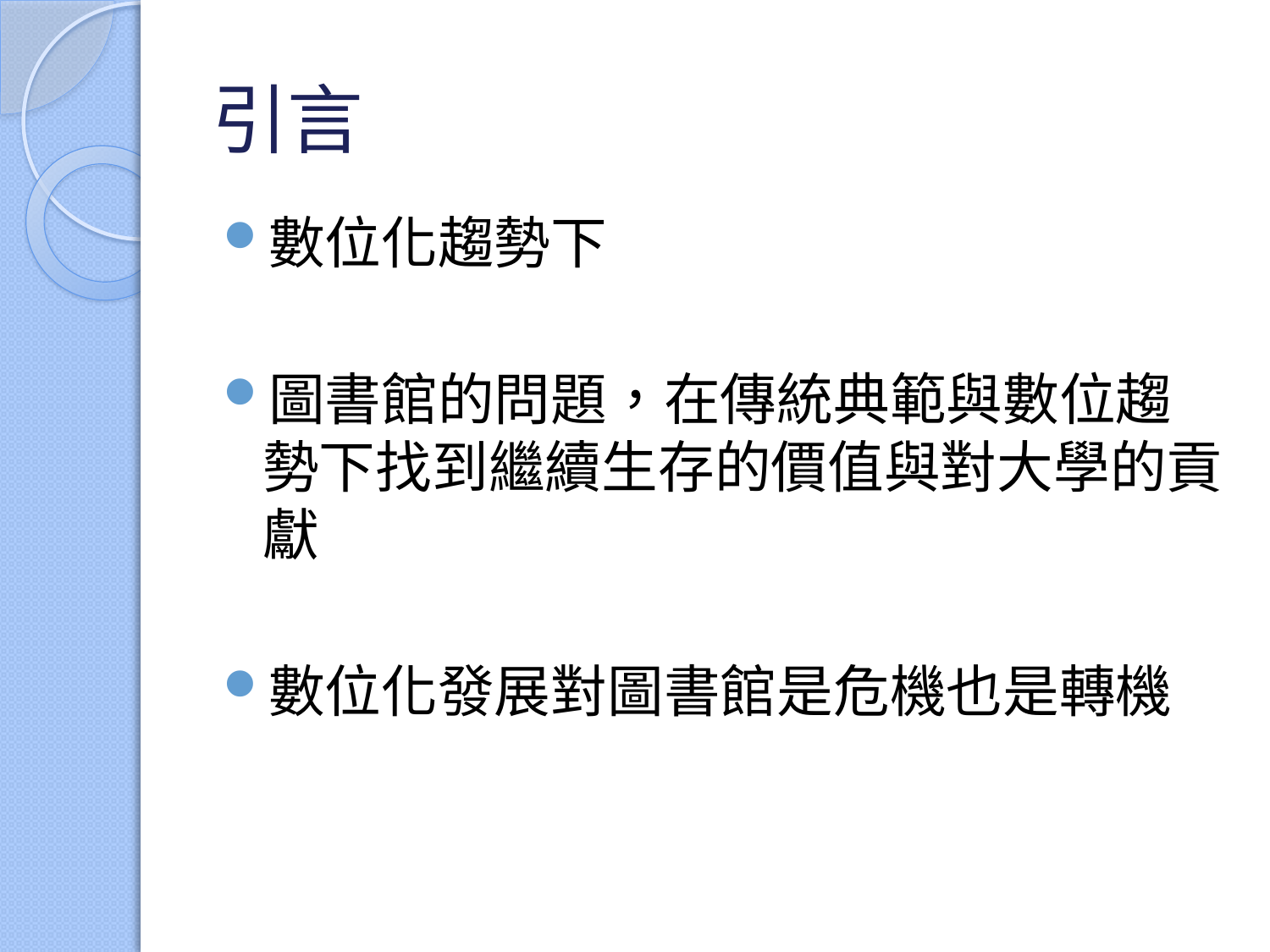

# 引言
數位化趨勢下

圖書館的問題，在傳統典範與數位趨勢下找到繼續生存的價值與對大學的貢獻

數位化發展對圖書館是危機也是轉機